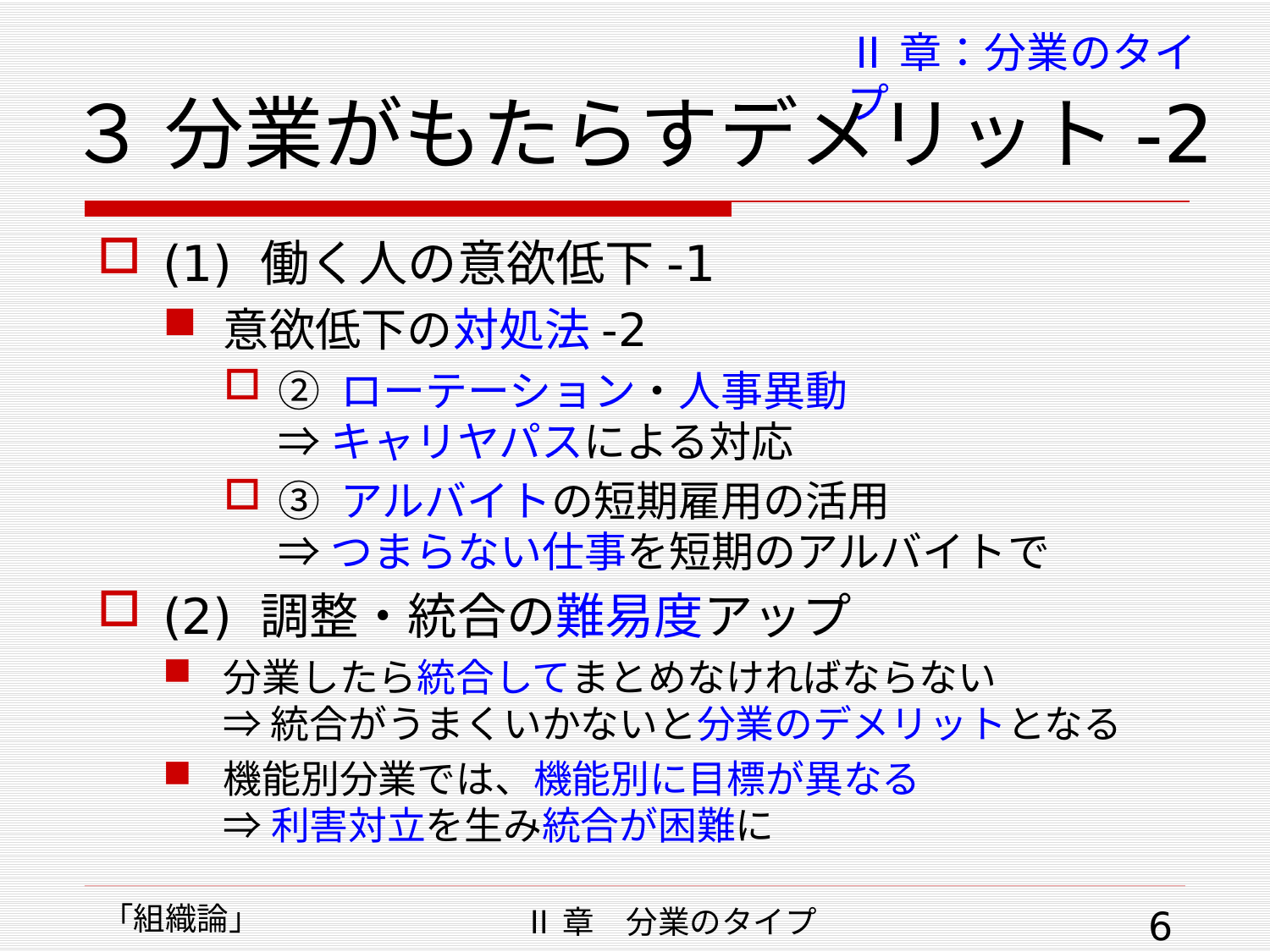

# ３ 分業がもたらすデメリット-2
Ⅱ章：分業のタイプ
(1) 働く人の意欲低下-1
意欲低下の対処法-2
② ローテーション・人事異動
⇒ キャリヤパスによる対応
③ アルバイトの短期雇用の活用
⇒ つまらない仕事を短期のアルバイトで
(2) 調整・統合の難易度アップ
分業したら統合してまとめなければならない
⇒ 統合がうまくいかないと分業のデメリットとなる
機能別分業では、機能別に目標が異なる
⇒ 利害対立を生み統合が困難に
「組織論」
Ⅱ章　分業のタイプ
6